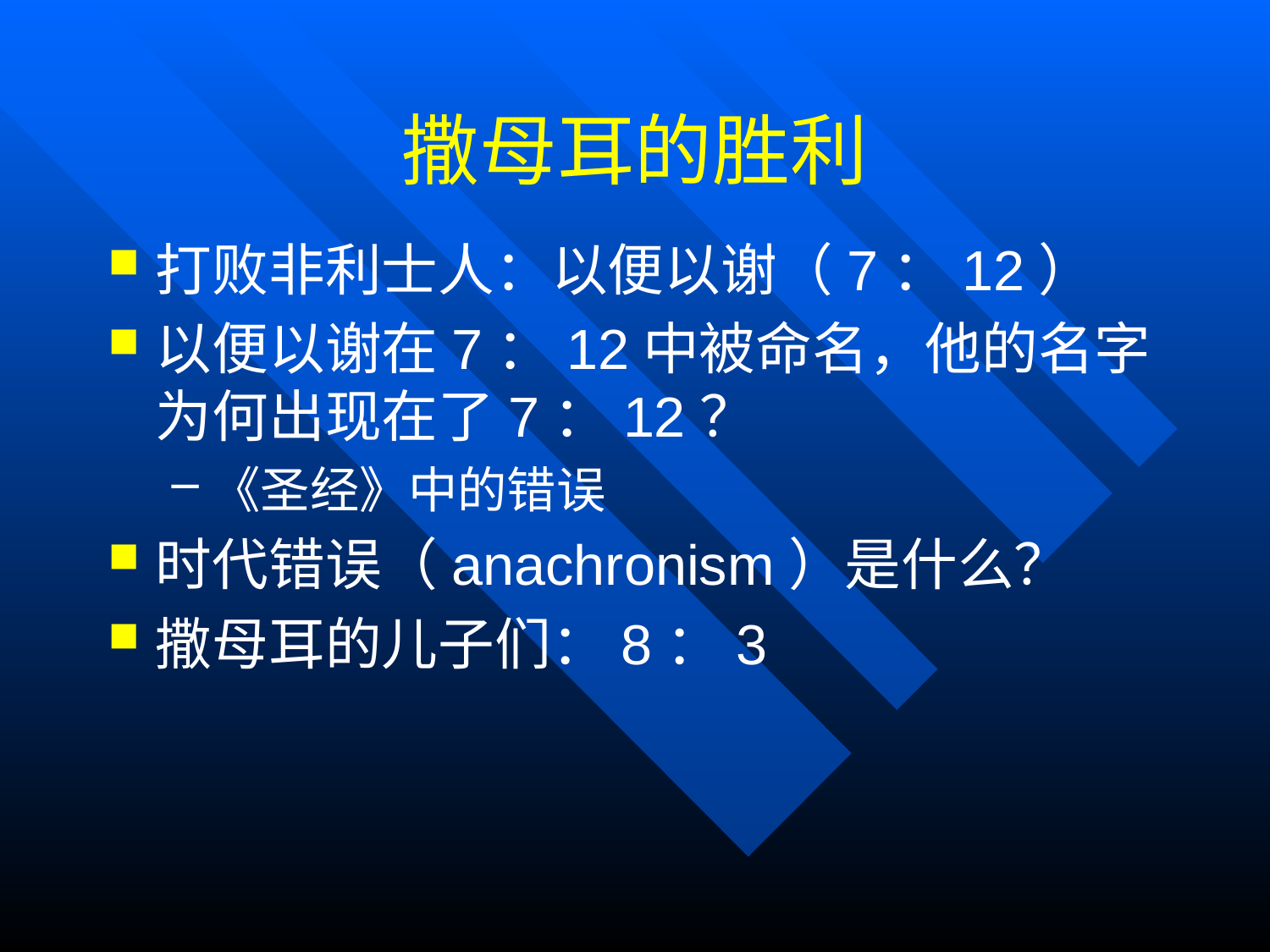

# 撒母耳的胜利
打败非利士人：以便以谢（7：12）
以便以谢在7：12中被命名，他的名字为何出现在了7：12？
《圣经》中的错误
时代错误（anachronism）是什么？
撒母耳的儿子们：8：3